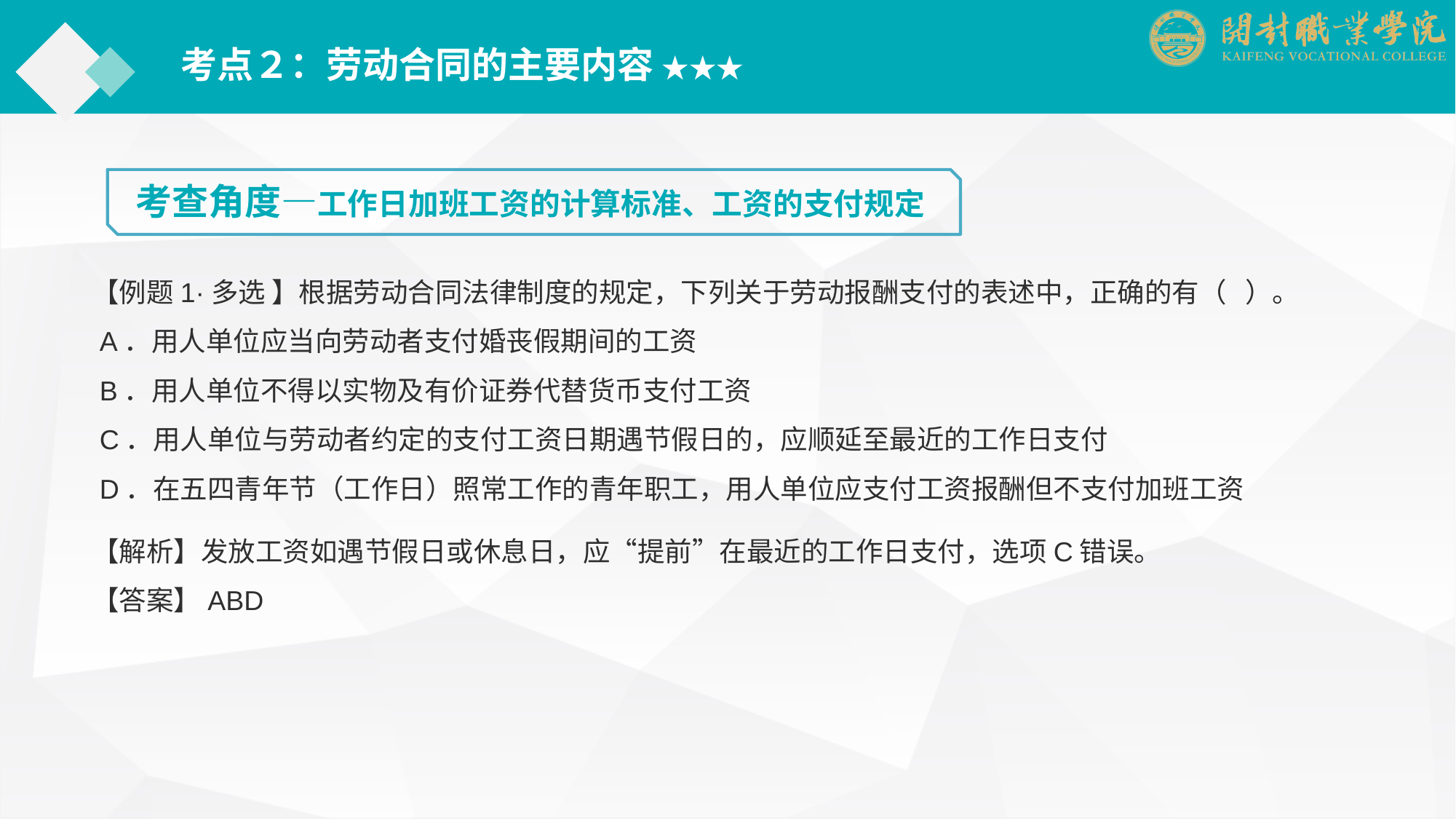

考点２：劳动合同的主要内容 ★★★

考查角度—工作日加班工资的计算标准、工资的支付规定
【例题1·多选 】根据劳动合同法律制度的规定，下列关于劳动报酬支付的表述中，正确的有（   ）。
 A．用人单位应当向劳动者支付婚丧假期间的工资
 B．用人单位不得以实物及有价证券代替货币支付工资
 C．用人单位与劳动者约定的支付工资日期遇节假日的，应顺延至最近的工作日支付
 D．在五四青年节（工作日）照常工作的青年职工，用人单位应支付工资报酬但不支付加班工资
【解析】发放工资如遇节假日或休息日，应“提前”在最近的工作日支付，选项C错误。
【答案】ABD